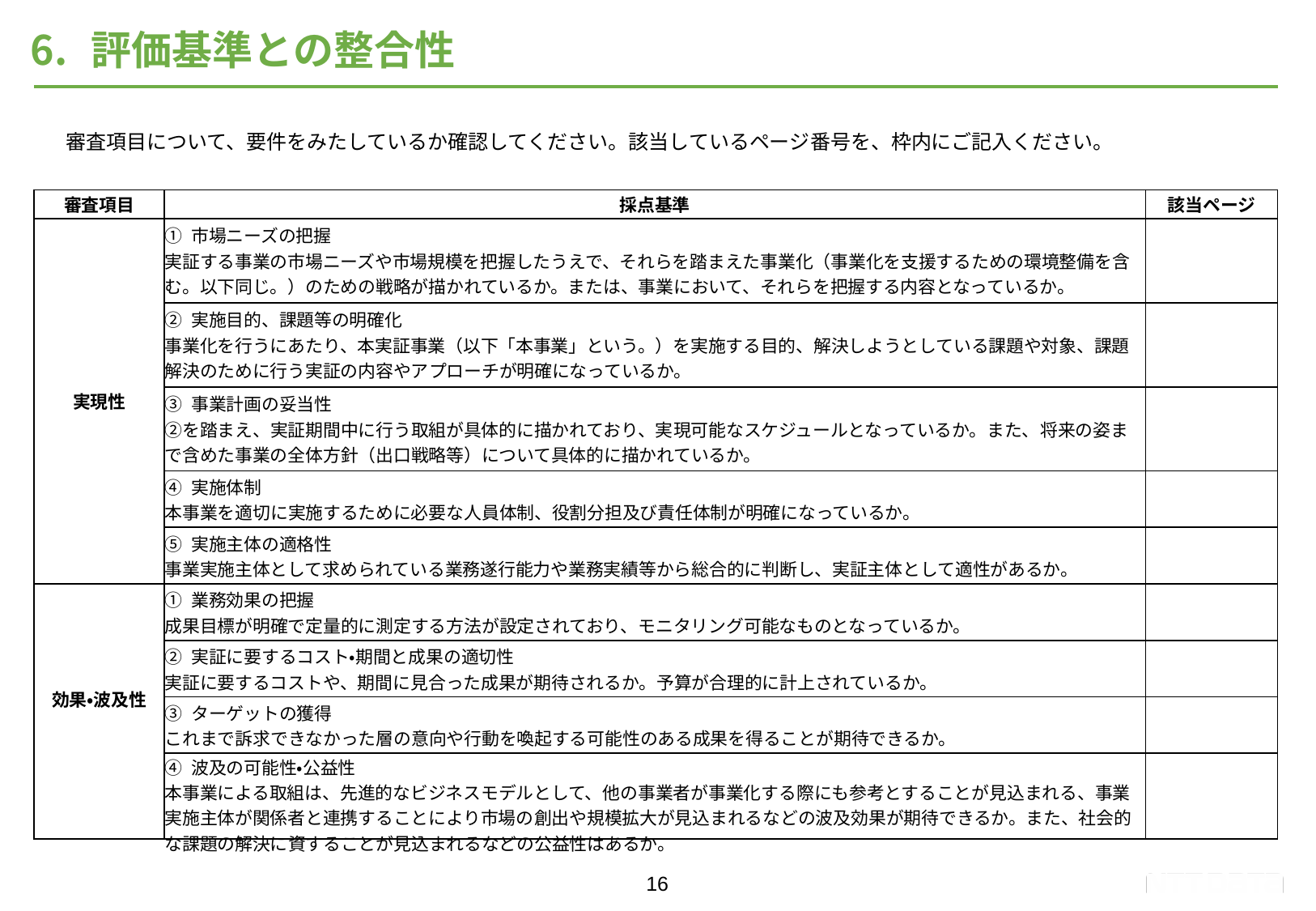

# 評価基準との整合性
　審査項目について、要件をみたしているか確認してください。該当しているページ番号を、枠内にご記入ください。
| 審査項目 | 採点基準 | 該当ページ |
| --- | --- | --- |
| 実現性 | ① 市場ニーズの把握 実証する事業の市場ニーズや市場規模を把握したうえで、それらを踏まえた事業化（事業化を支援するための環境整備を含む。以下同じ。）のための戦略が描かれているか。または、事業において、それらを把握する内容となっているか。 |  |
|  | ② 実施目的、課題等の明確化 事業化を行うにあたり、本実証事業（以下「本事業」という。）を実施する目的、解決しようとしている課題や対象、課題解決のために行う実証の内容やアプローチが明確になっているか。 |  |
|  | ③ 事業計画の妥当性 ②を踏まえ、実証期間中に行う取組が具体的に描かれており、実現可能なスケジュールとなっているか。また、将来の姿まで含めた事業の全体方針（出口戦略等）について具体的に描かれているか。 |  |
|  | ④ 実施体制 本事業を適切に実施するために必要な人員体制、役割分担及び責任体制が明確になっているか。 |  |
|  | ⑤ 実施主体の適格性 事業実施主体として求められている業務遂行能力や業務実績等から総合的に判断し、実証主体として適性があるか。 |  |
| 効果・波及性 | ① 業務効果の把握 成果目標が明確で定量的に測定する方法が設定されており、モニタリング可能なものとなっているか。 |  |
|  | ② 実証に要するコスト・期間と成果の適切性 実証に要するコストや、期間に見合った成果が期待されるか。予算が合理的に計上されているか。 |  |
|  | ③ ターゲットの獲得 これまで訴求できなかった層の意向や行動を喚起する可能性のある成果を得ることが期待できるか。 |  |
|  | ④ 波及の可能性・公益性 本事業による取組は、先進的なビジネスモデルとして、他の事業者が事業化する際にも参考とすることが見込まれる、事業実施主体が関係者と連携することにより市場の創出や規模拡大が見込まれるなどの波及効果が期待できるか。また、社会的な課題の解決に資することが見込まれるなどの公益性はあるか。 |  |